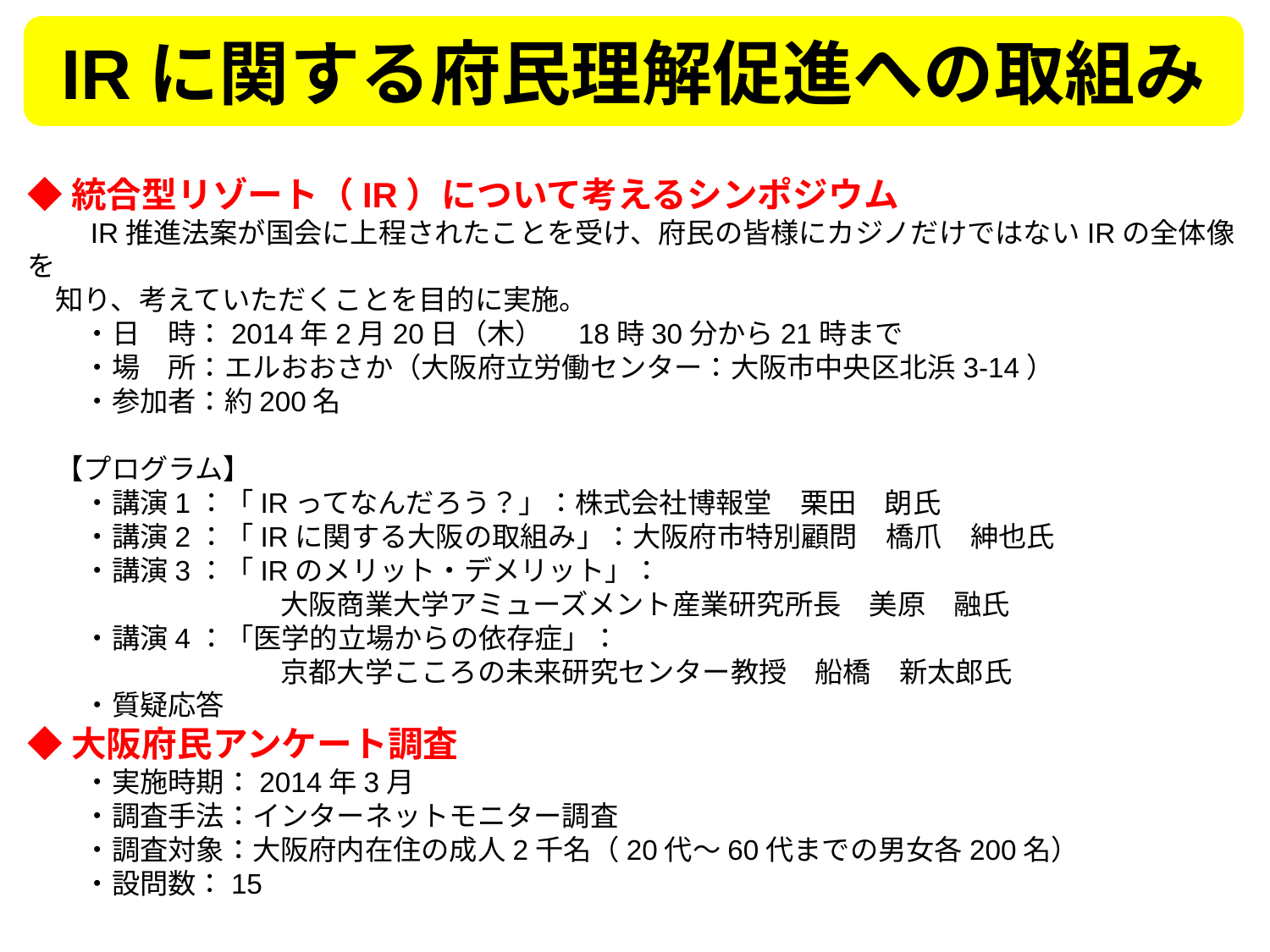

IRに関する府民理解促進への取組み
◆統合型リゾート（IR）について考えるシンポジウム
　　IR推進法案が国会に上程されたことを受け、府民の皆様にカジノだけではないIRの全体像を
　知り、考えていただくことを目的に実施。
　　・日　時：2014年2月20日（木）　18時30分から21時まで
　　・場　所：エルおおさか（大阪府立労働センター：大阪市中央区北浜3-14）
　　・参加者：約200名

　【プログラム】
　　・講演1：「IRってなんだろう？」：株式会社博報堂　栗田　朗氏
　　・講演2：「IRに関する大阪の取組み」：大阪府市特別顧問　橋爪　紳也氏
　　・講演3：「IRのメリット・デメリット」：
　　　　　　　　　大阪商業大学アミューズメント産業研究所長　美原　融氏
　　・講演4：「医学的立場からの依存症」：
　　　　　　　　　京都大学こころの未来研究センター教授　船橋　新太郎氏
　　・質疑応答

◆大阪府民アンケート調査
　　・実施時期：2014年3月
　　・調査手法：インターネットモニター調査
　　・調査対象：大阪府内在住の成人2千名（20代～60代までの男女各200名）
　　・設問数：15